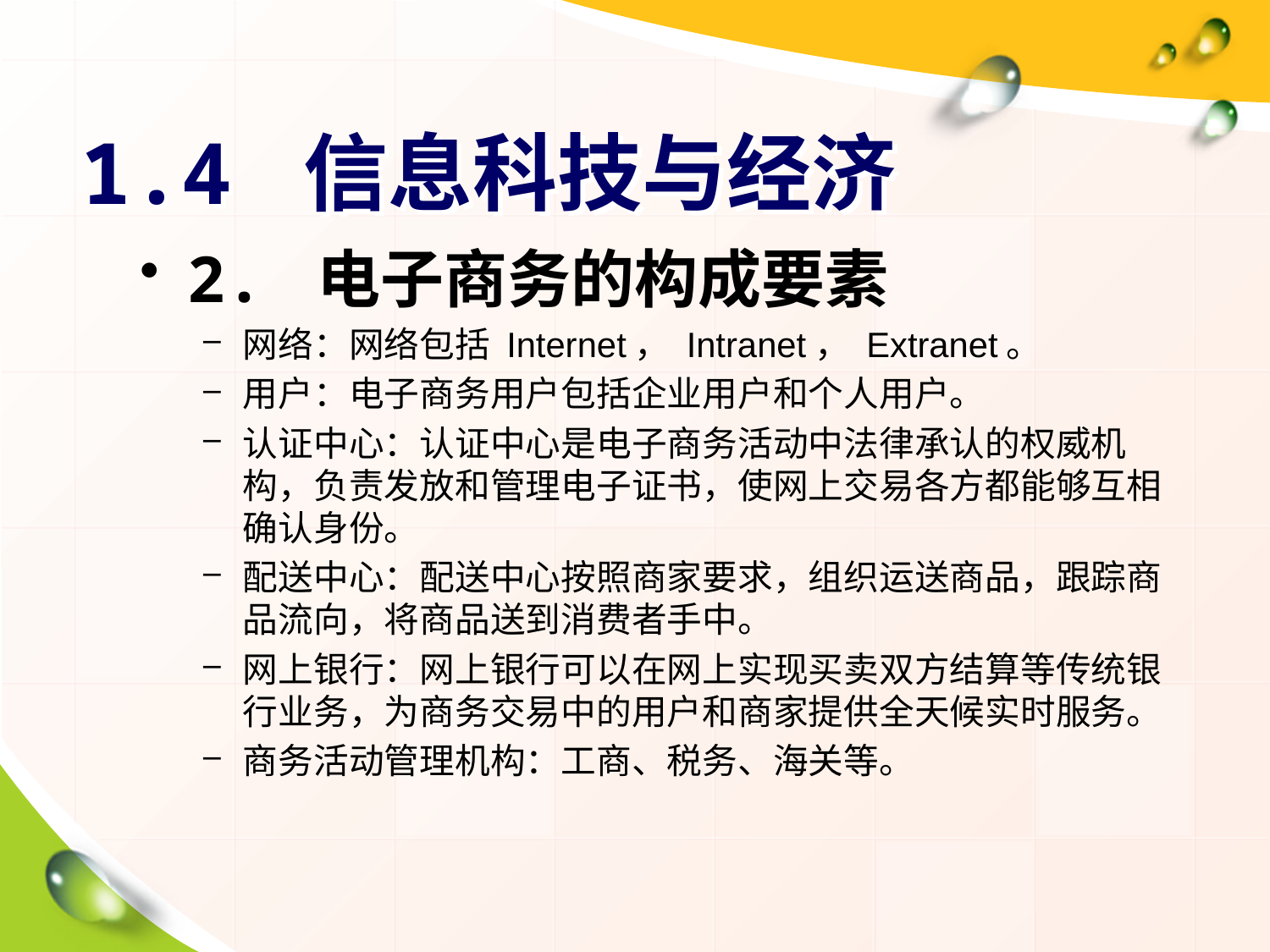

# 1.4 信息科技与经济
2. 电子商务的构成要素
网络：网络包括 Internet， Intranet， Extranet。
用户：电子商务用户包括企业用户和个人用户。
认证中心：认证中心是电子商务活动中法律承认的权威机构，负责发放和管理电子证书，使网上交易各方都能够互相确认身份。
配送中心：配送中心按照商家要求，组织运送商品，跟踪商品流向，将商品送到消费者手中。
网上银行：网上银行可以在网上实现买卖双方结算等传统银行业务，为商务交易中的用户和商家提供全天候实时服务。
商务活动管理机构：工商、税务、海关等。